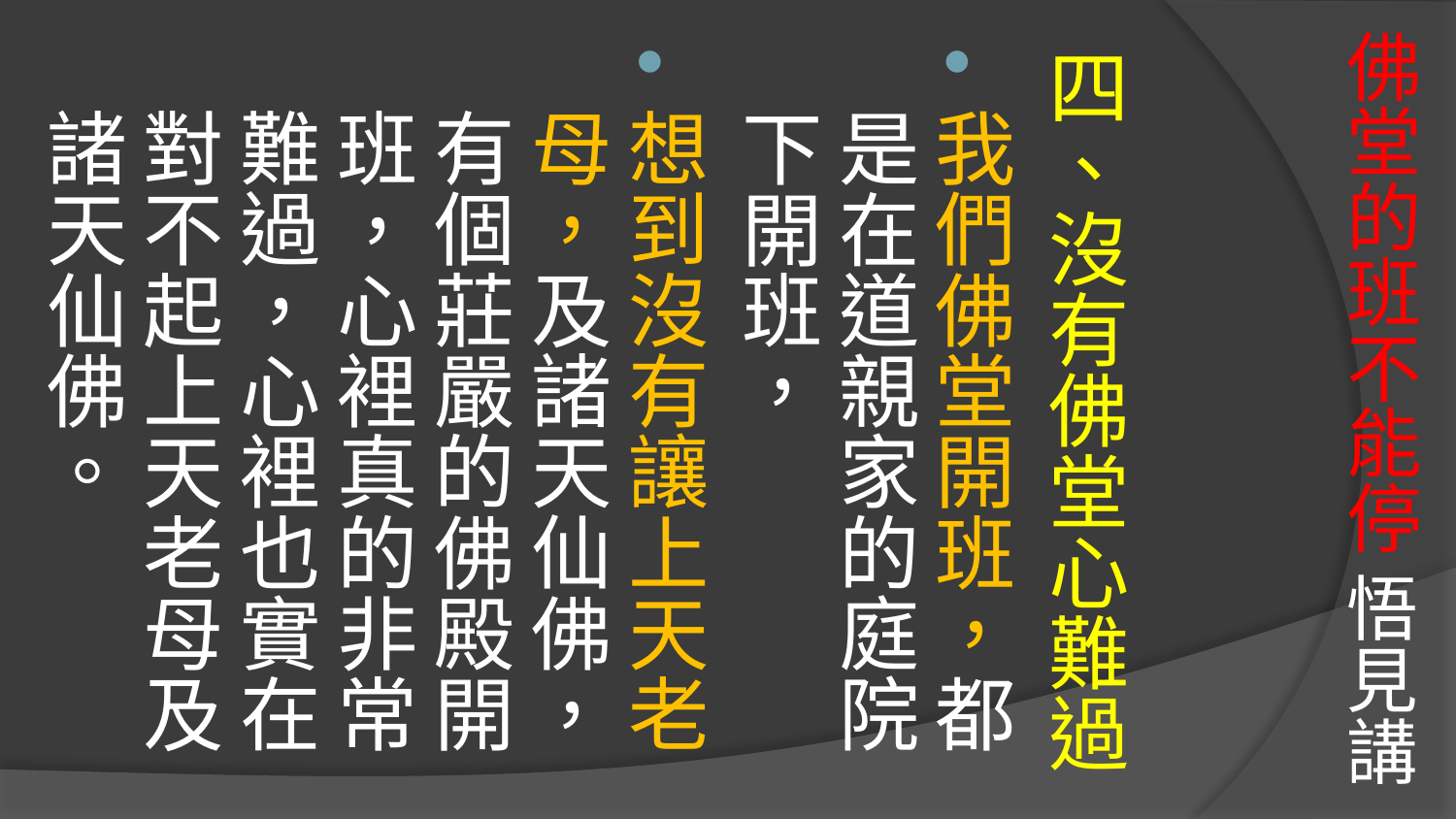

# 佛堂的班不能停 悟見講
四、沒有佛堂心難過
我們佛堂開班，都是在道親家的庭院下開班，
想到沒有讓上天老母，及諸天仙佛，有個莊嚴的佛殿開班，心裡真的非常難過，心裡也實在對不起上天老母及諸天仙佛。